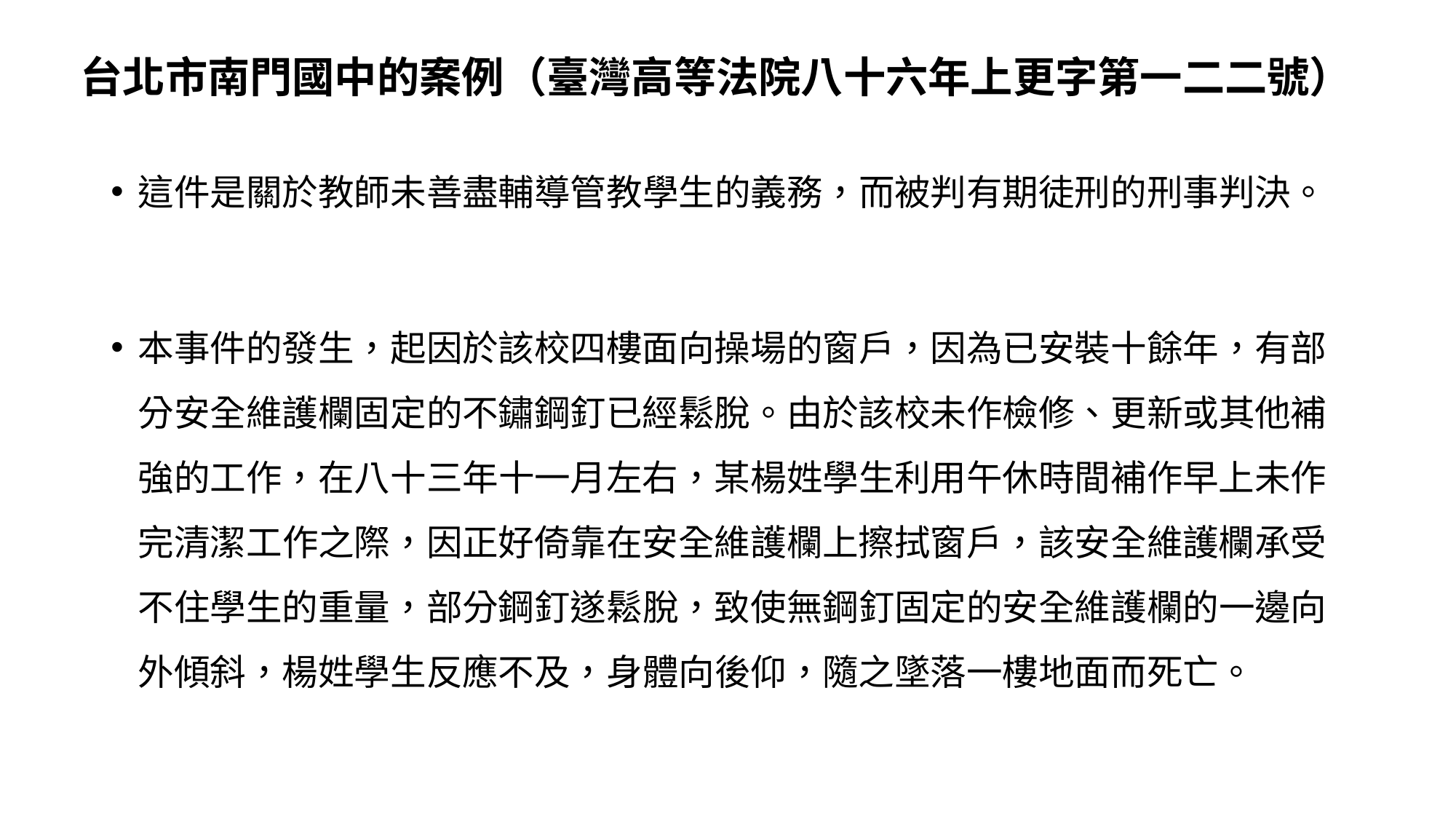

台北市南門國中的案例（臺灣高等法院八十六年上更字第一二二號）
這件是關於教師未善盡輔導管教學生的義務，而被判有期徒刑的刑事判決。

本事件的發生，起因於該校四樓面向操場的窗戶，因為已安裝十餘年，有部分安全維護欄固定的不鏽鋼釘已經鬆脫。由於該校未作檢修、更新或其他補強的工作，在八十三年十一月左右，某楊姓學生利用午休時間補作早上未作完清潔工作之際，因正好倚靠在安全維護欄上擦拭窗戶，該安全維護欄承受不住學生的重量，部分鋼釘遂鬆脫，致使無鋼釘固定的安全維護欄的一邊向外傾斜，楊姓學生反應不及，身體向後仰，隨之墜落一樓地面而死亡。